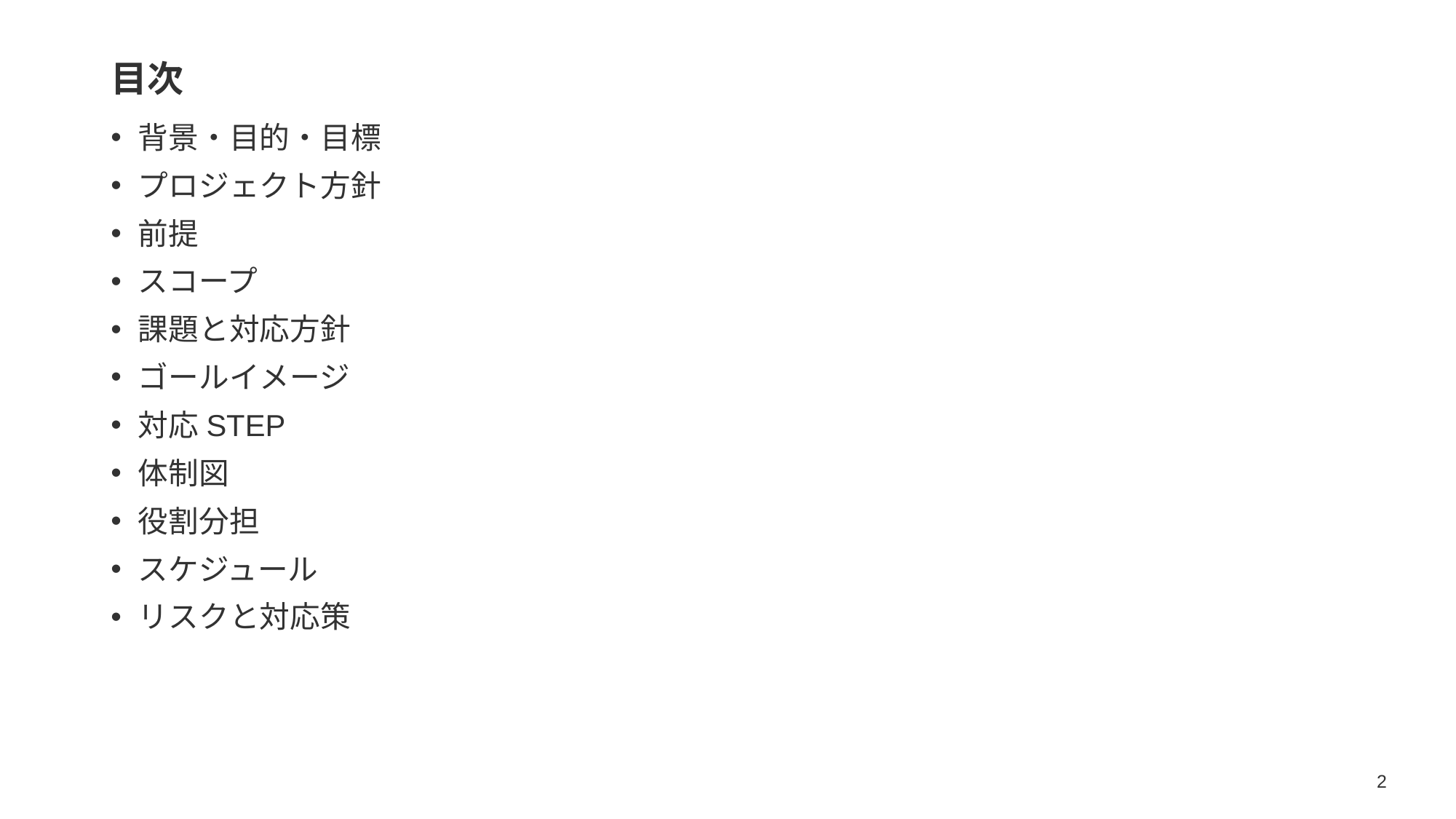

# 目次
背景・目的・目標
プロジェクト方針
前提
スコープ
課題と対応方針
ゴールイメージ
対応STEP
体制図
役割分担
スケジュール
リスクと対応策
2